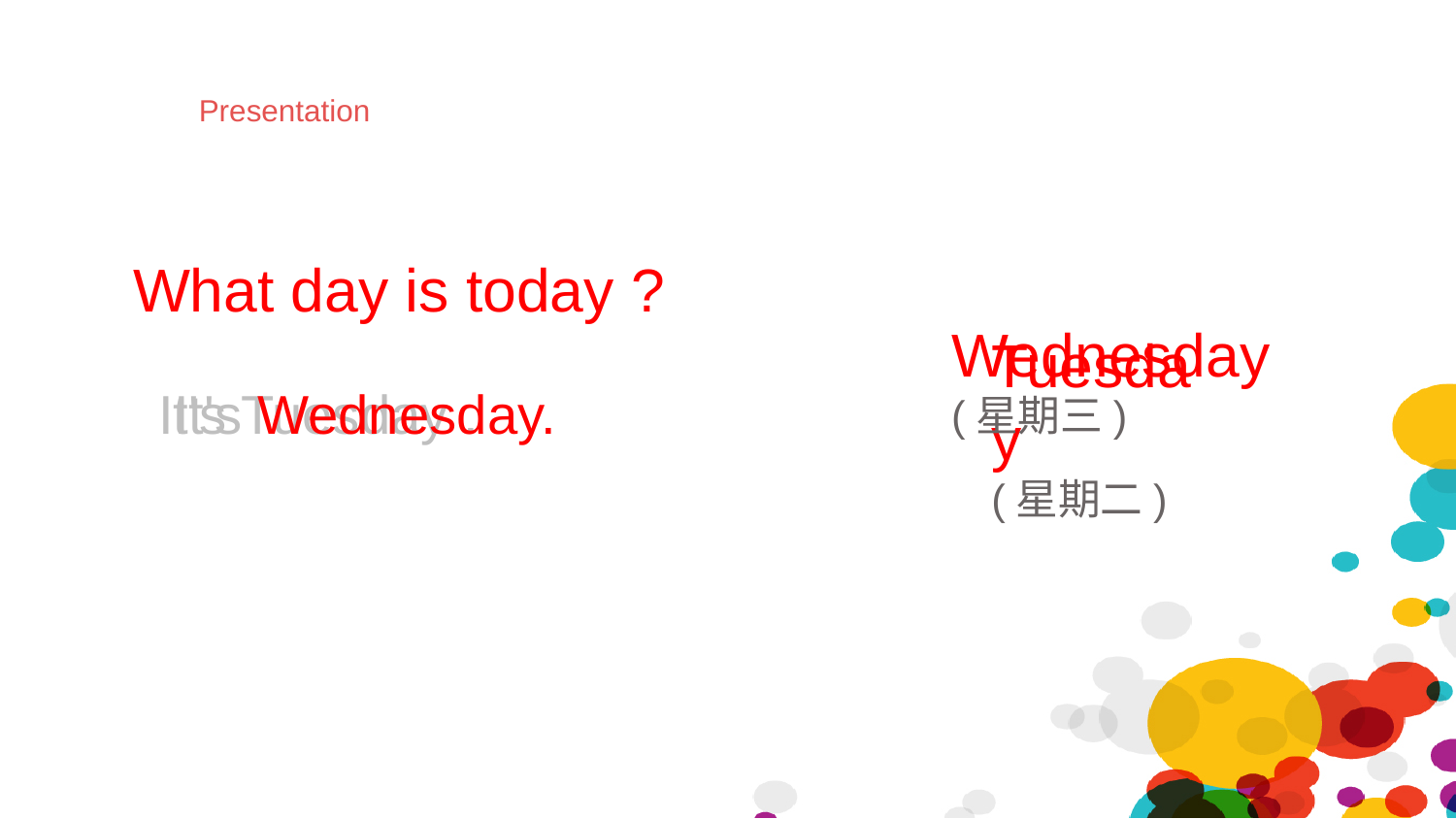

# Presentation
What day is today ?
Wednesday
(星期三)
Tuesday
(星期二)
It's Tuesday .
It's Wednesday.